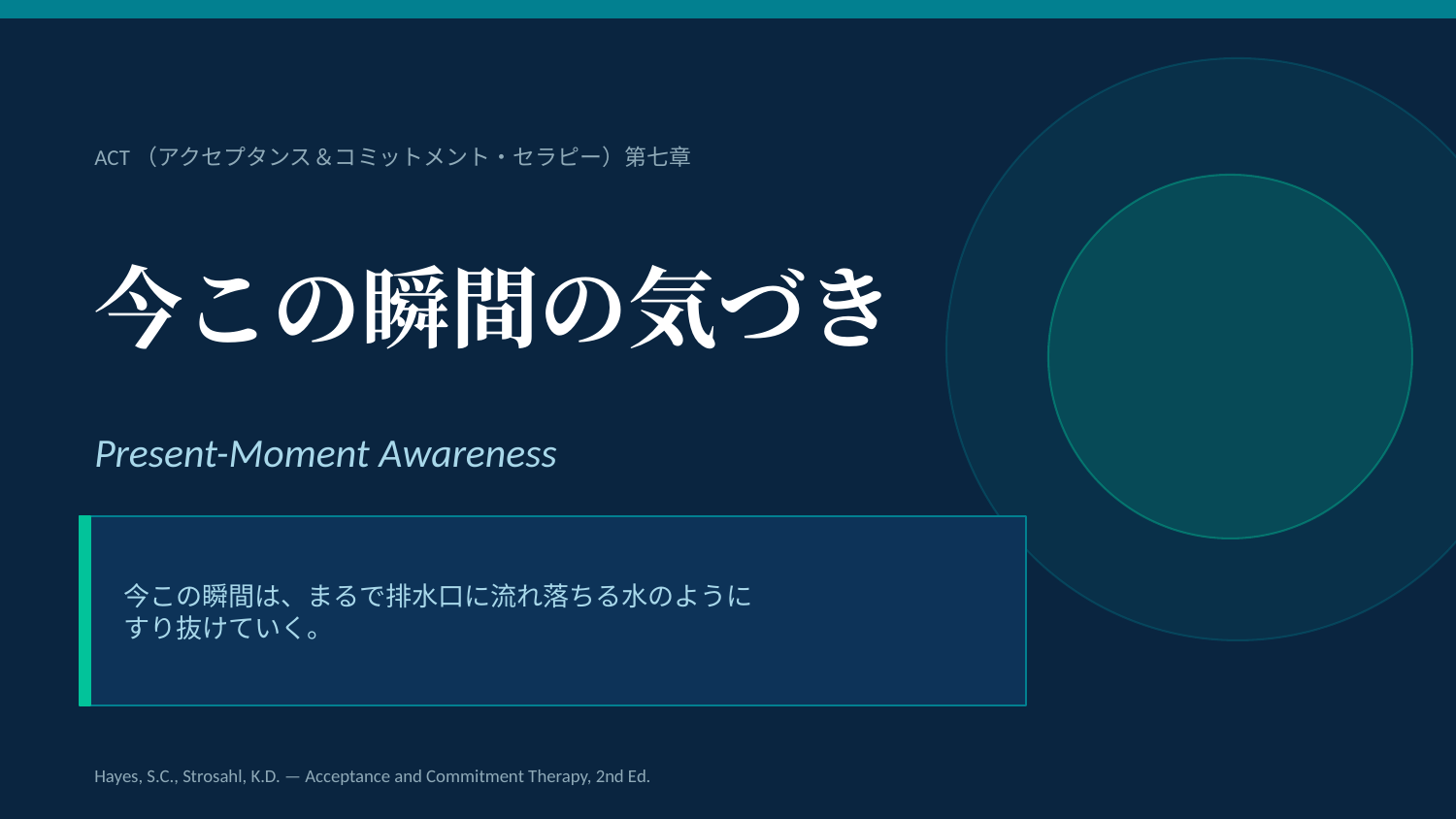

ACT（アクセプタンス＆コミットメント・セラピー）第七章

今この瞬間の気づき
Present-Moment Awareness

今この瞬間は、まるで排水口に流れ落ちる水のように
すり抜けていく。
Hayes, S.C., Strosahl, K.D. — Acceptance and Commitment Therapy, 2nd Ed.